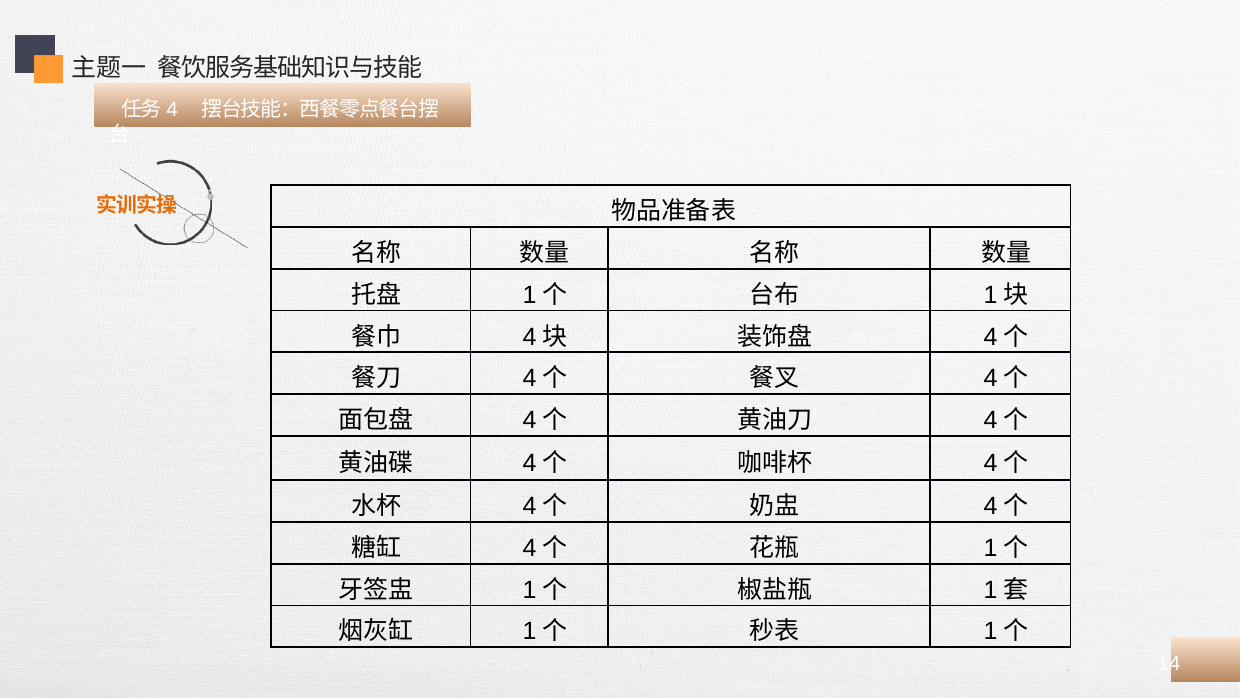

主题一  餐饮服务基础知识与技能

 任务4    摆台技能：西餐零点餐台摆台
| 物品准备表 |  |  |  |
| --- | --- | --- | --- |
| 名称 | 数量 | 名称 | 数量 |
| 托盘 | 1个 | 台布 | 1块 |
| 餐巾 | 4块 | 装饰盘 | 4个 |
| 餐刀 | 4个 | 餐叉 | 4个 |
| 面包盘 | 4个 | 黄油刀 | 4个 |
| 黄油碟 | 4个 | 咖啡杯 | 4个 |
| 水杯 | 4个 | 奶盅 | 4个 |
| 糖缸 | 4个 | 花瓶 | 1个 |
| 牙签盅 | 1个 | 椒盐瓶 | 1套 |
| 烟灰缸 | 1个 | 秒表 | 1个 |